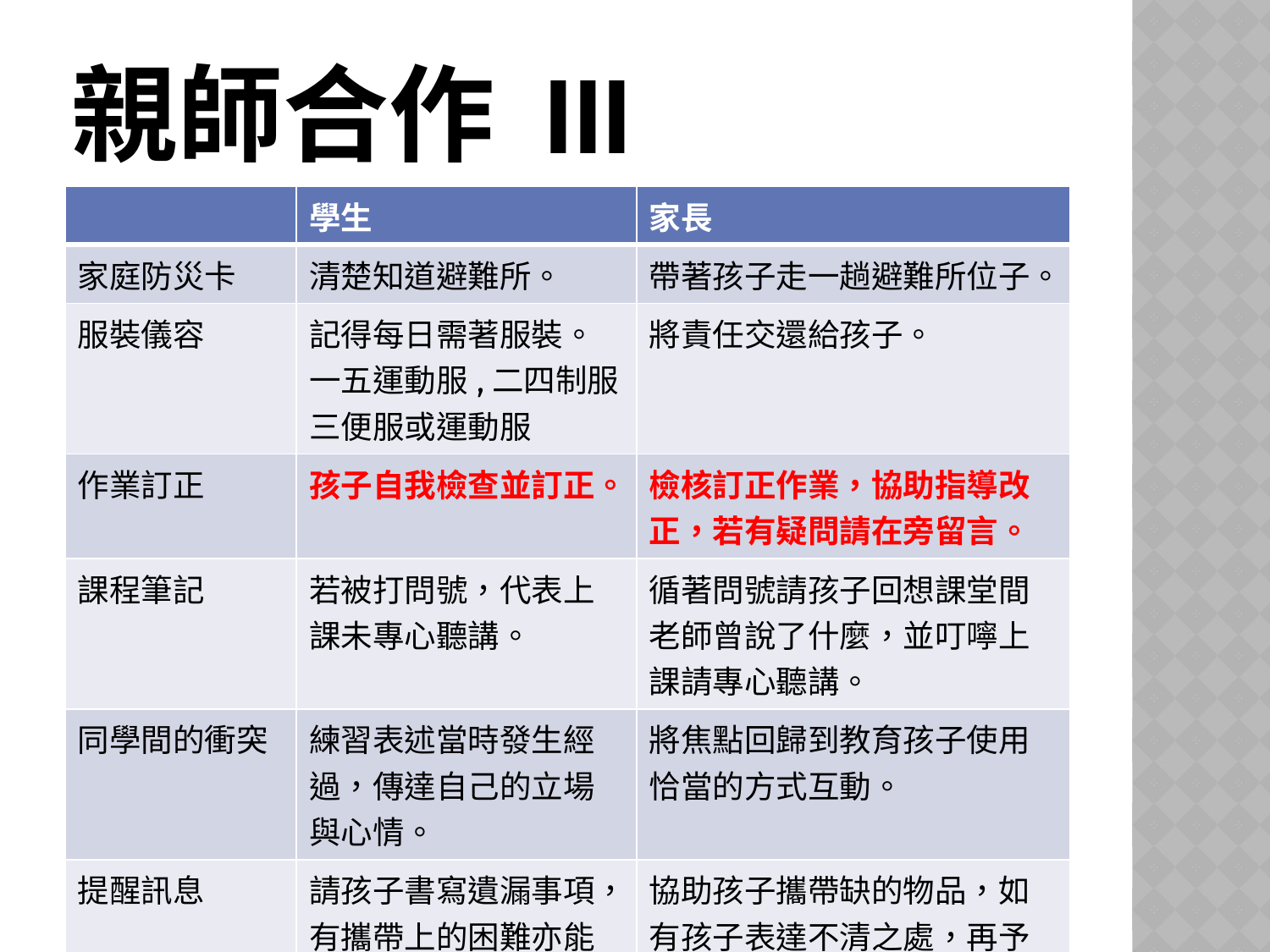

# 親師合作 III
|  | 學生 | 家長 |
| --- | --- | --- |
| 家庭防災卡 | 清楚知道避難所。 | 帶著孩子走一趟避難所位子。 |
| 服裝儀容 | 記得每日需著服裝。 一五運動服,二四制服 三便服或運動服 | 將責任交還給孩子。 |
| 作業訂正 | 孩子自我檢查並訂正。 | 檢核訂正作業，協助指導改正，若有疑問請在旁留言。 |
| 課程筆記 | 若被打問號，代表上課未專心聽講。 | 循著問號請孩子回想課堂間老師曾說了什麼，並叮嚀上課請專心聽講。 |
| 同學間的衝突 | 練習表述當時發生經過，傳達自己的立場與心情。 | 將焦點回歸到教育孩子使用恰當的方式互動。 |
| 提醒訊息 | 請孩子書寫遺漏事項，有攜帶上的困難亦能主動告知。 | 協助孩子攜帶缺的物品，如有孩子表達不清之處，再予以協助告知。 |
| 借還書 | 每週三攜帶學生證。 | 陪伴完成閱讀。 |